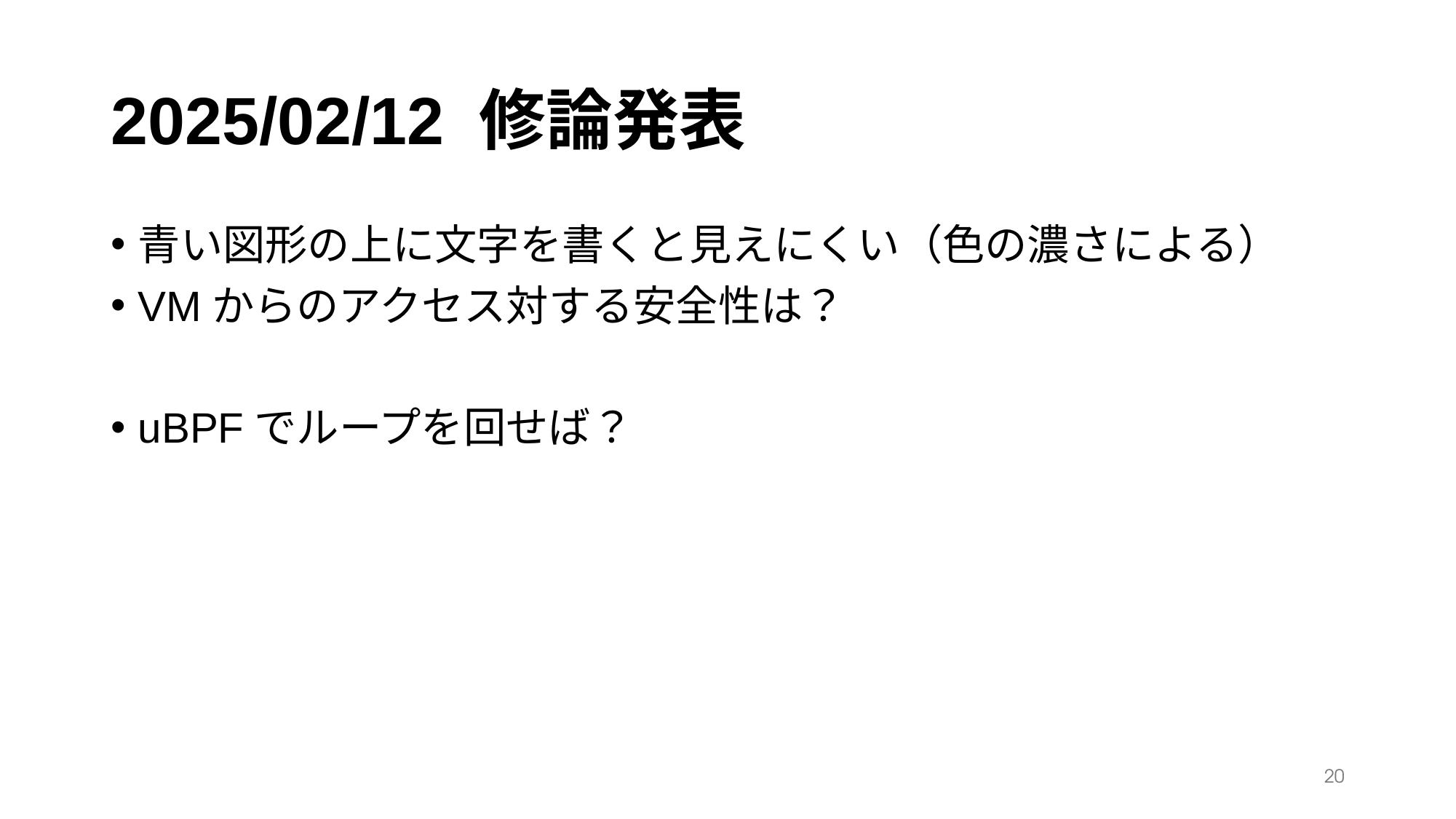

# 2025/02/12 修論発表
青い図形の上に文字を書くと見えにくい（色の濃さによる）
VMからのアクセス対する安全性は？

uBPFでループを回せば？

20